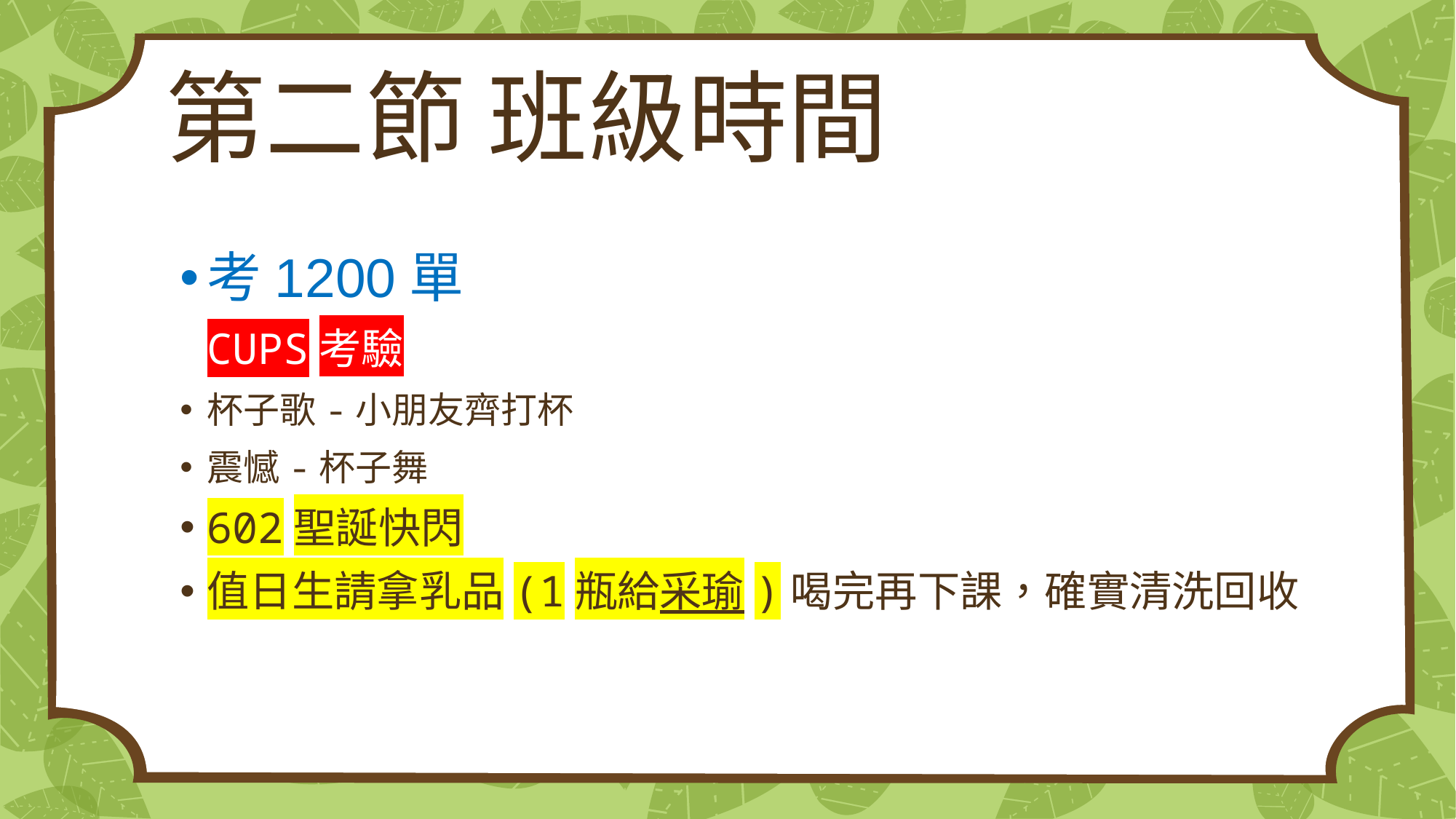

# 第二節 班級時間

考1200單
CUPS考驗
杯子歌-小朋友齊打杯
震憾-杯子舞
602聖誕快閃
值日生請拿乳品(1瓶給采瑜)喝完再下課，確實清洗回收